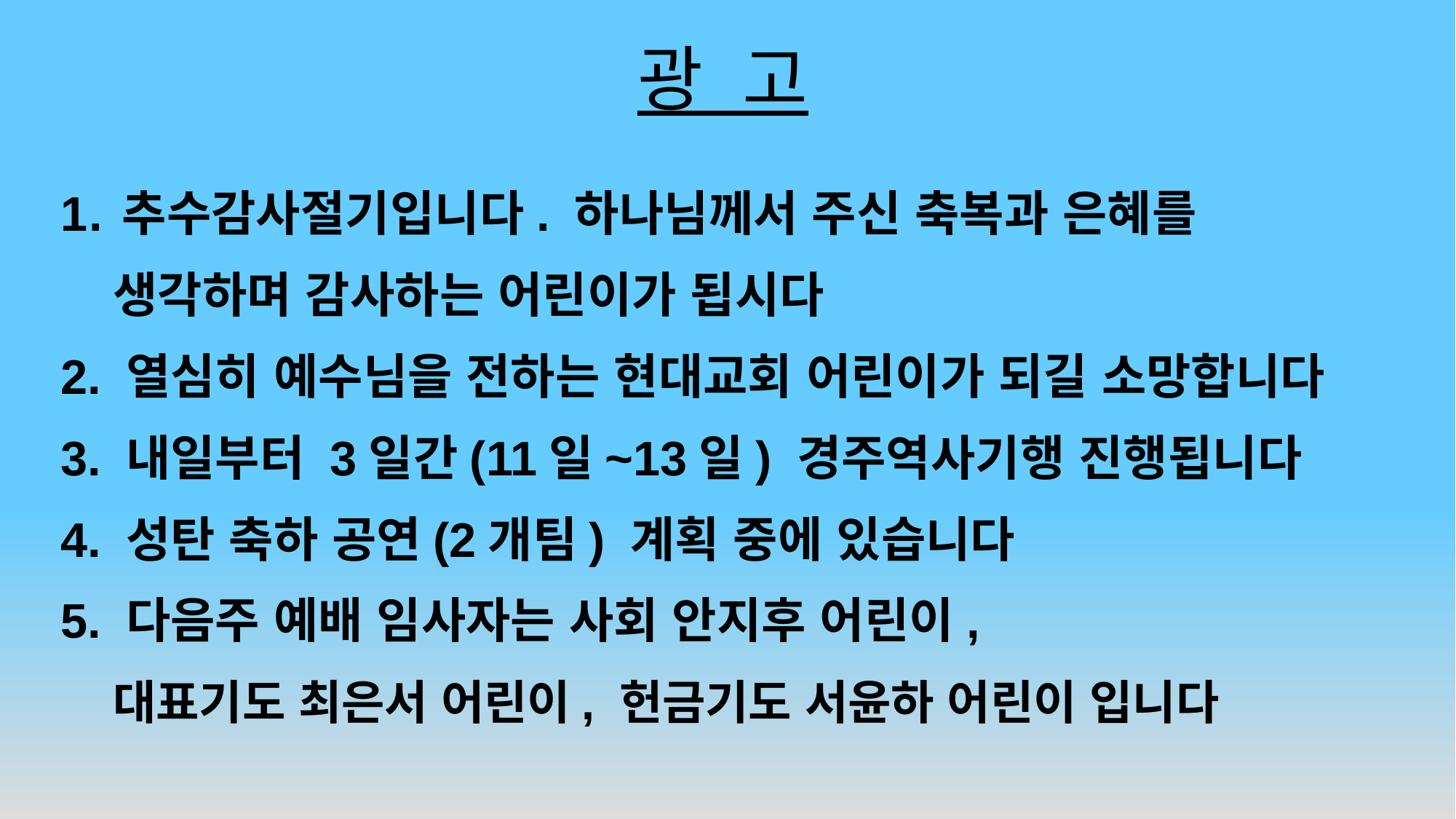

# 광  고
추수감사절기입니다. 하나님께서 주신 축복과 은혜를
   생각하며 감사하는 어린이가 됩시다
2. 열심히 예수님을 전하는 현대교회 어린이가 되길 소망합니다
3. 내일부터 3일간(11일~13일) 경주역사기행 진행됩니다
4. 성탄 축하 공연(2개팀) 계획 중에 있습니다
5. 다음주 예배 임사자는 사회 안지후 어린이,
   대표기도 최은서 어린이, 헌금기도 서윤하 어린이 입니다